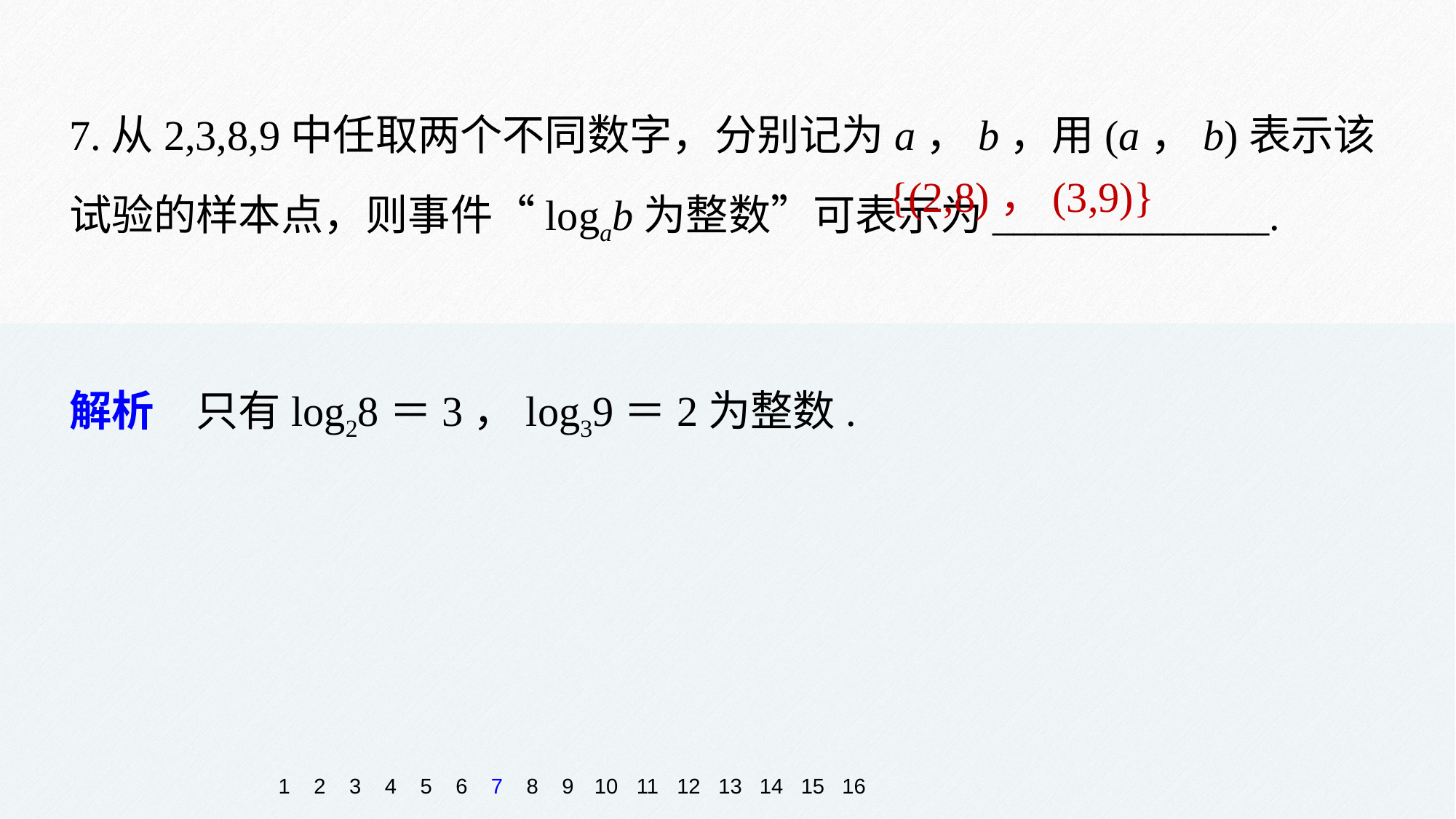

7.从2,3,8,9中任取两个不同数字，分别记为a，b，用(a，b)表示该试验的样本点，则事件“logab为整数”可表示为_____________.
{(2,8)，(3,9)}
解析　只有log28＝3，log39＝2为整数.
1
2
3
4
5
6
7
8
9
10
11
12
13
14
15
16